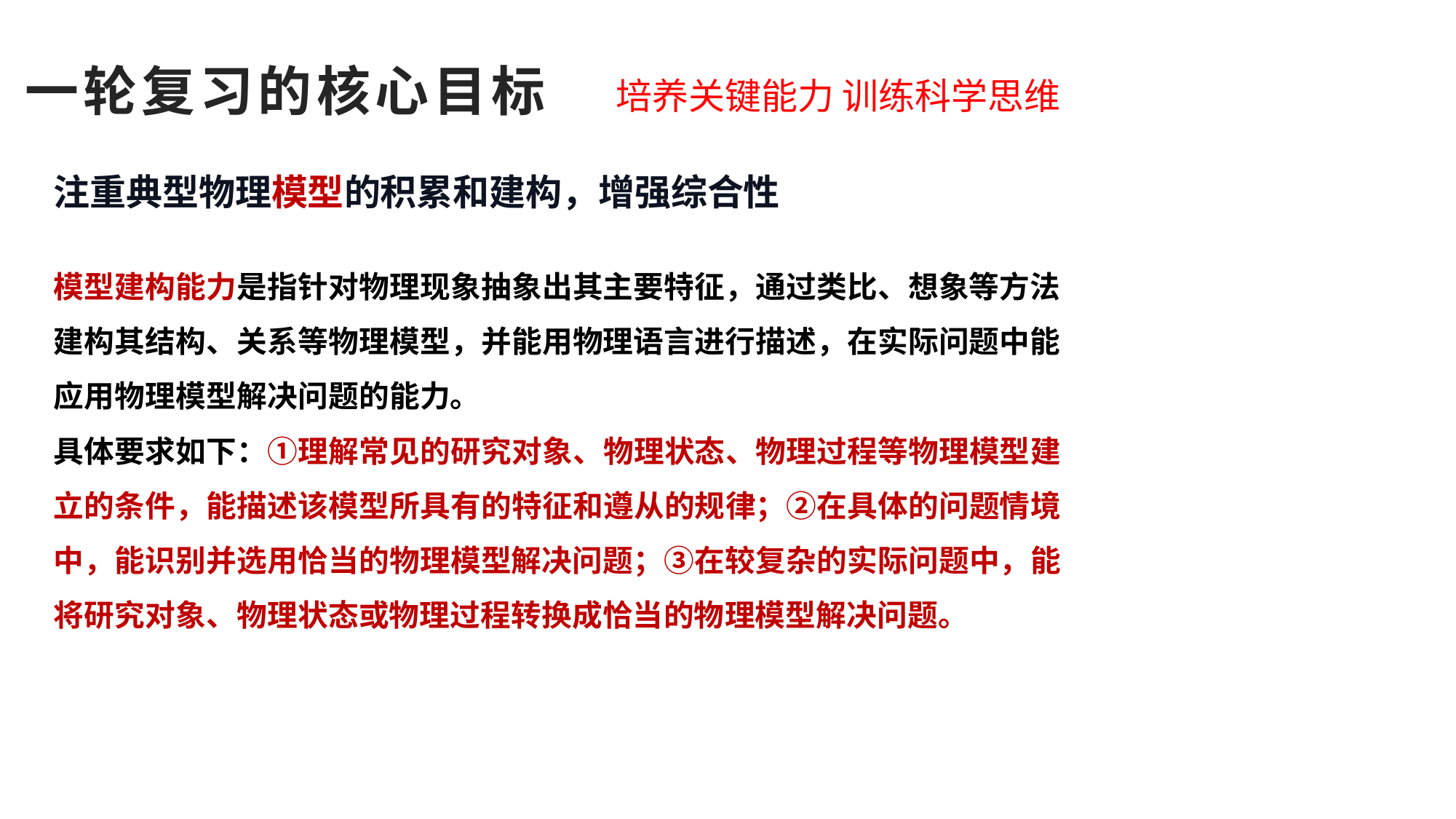

# 一轮复习的核心目标
培养关键能力 训练科学思维
注重典型物理模型的积累和建构，增强综合性
模型建构能力是指针对物理现象抽象出其主要特征，通过类比、想象等方法 建构其结构、关系等物理模型，并能用物理语言进行描述，在实际问题中能 应用物理模型解决问题的能力。
具体要求如下：①理解常见的研究对象、物理状态、物理过程等物理模型建 立的条件，能描述该模型所具有的特征和遵从的规律；②在具体的问题情境 中，能识别并选用恰当的物理模型解决问题；③在较复杂的实际问题中，能 将研究对象、物理状态或物理过程转换成恰当的物理模型解决问题。